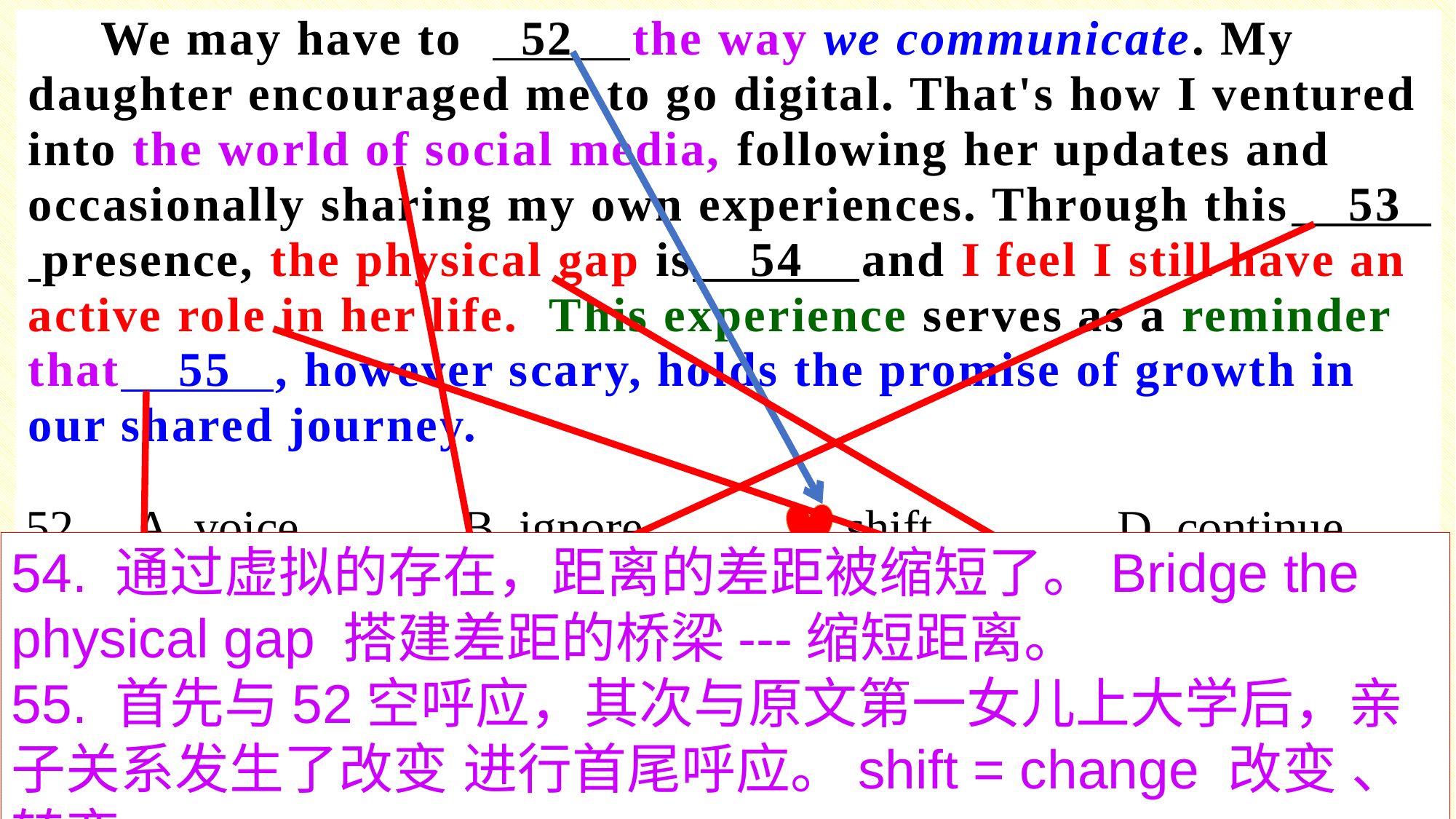

We may have to    52    the way we communicate. My daughter encouraged me to go digital. That's how I ventured into the world of social media, following her updates and occasionally sharing my own experiences. Through this    53    presence, the physical gap is    54    and I feel I still have an active role in her life.  This experience serves as a reminder that    55   , however scary, holds the promise of growth in our shared journey.
52.	A. voice		B. ignore		C. shift		D. continue
53.	A. human		B. virtual		C. physical	D. permanent
54.	A. widened	B. formed		C. broken		D. bridged
    A. college		B. relationship
         C. change	         D. communication

54. 通过虚拟的存在，距离的差距被缩短了。Bridge the physical gap 搭建差距的桥梁---缩短距离。
55. 首先与52空呼应，其次与原文第一女儿上大学后，亲子关系发生了改变 进行首尾呼应。shift = change 改变 、转变